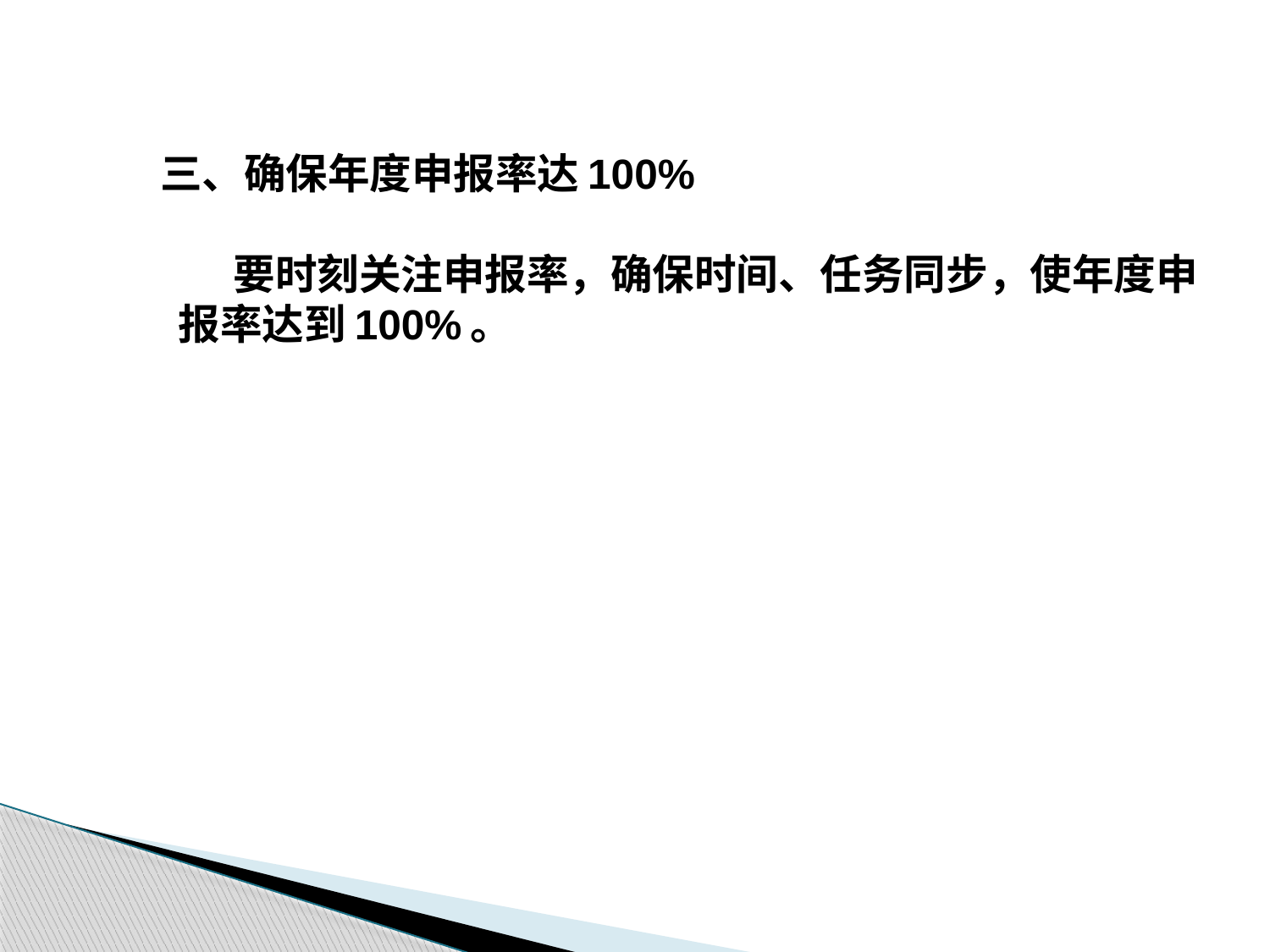

# 三、确保年度申报率达100% 要时刻关注申报率，确保时间、任务同步，使年度申报率达到100%。